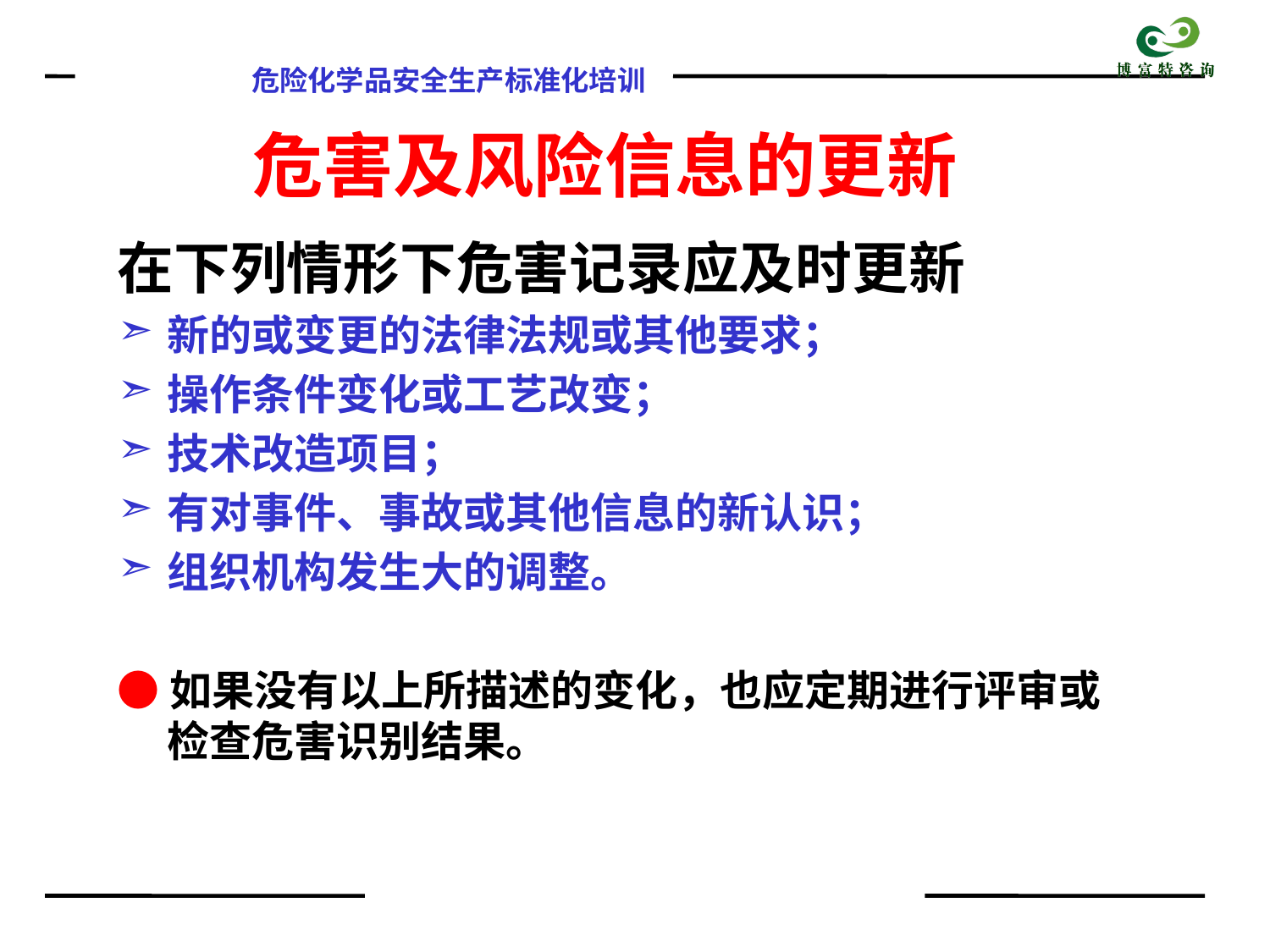

危害及风险信息的更新
在下列情形下危害记录应及时更新
新的或变更的法律法规或其他要求；
操作条件变化或工艺改变；
技术改造项目；
有对事件、事故或其他信息的新认识；
组织机构发生大的调整。

●如果没有以上所描述的变化，也应定期进行评审或检查危害识别结果。